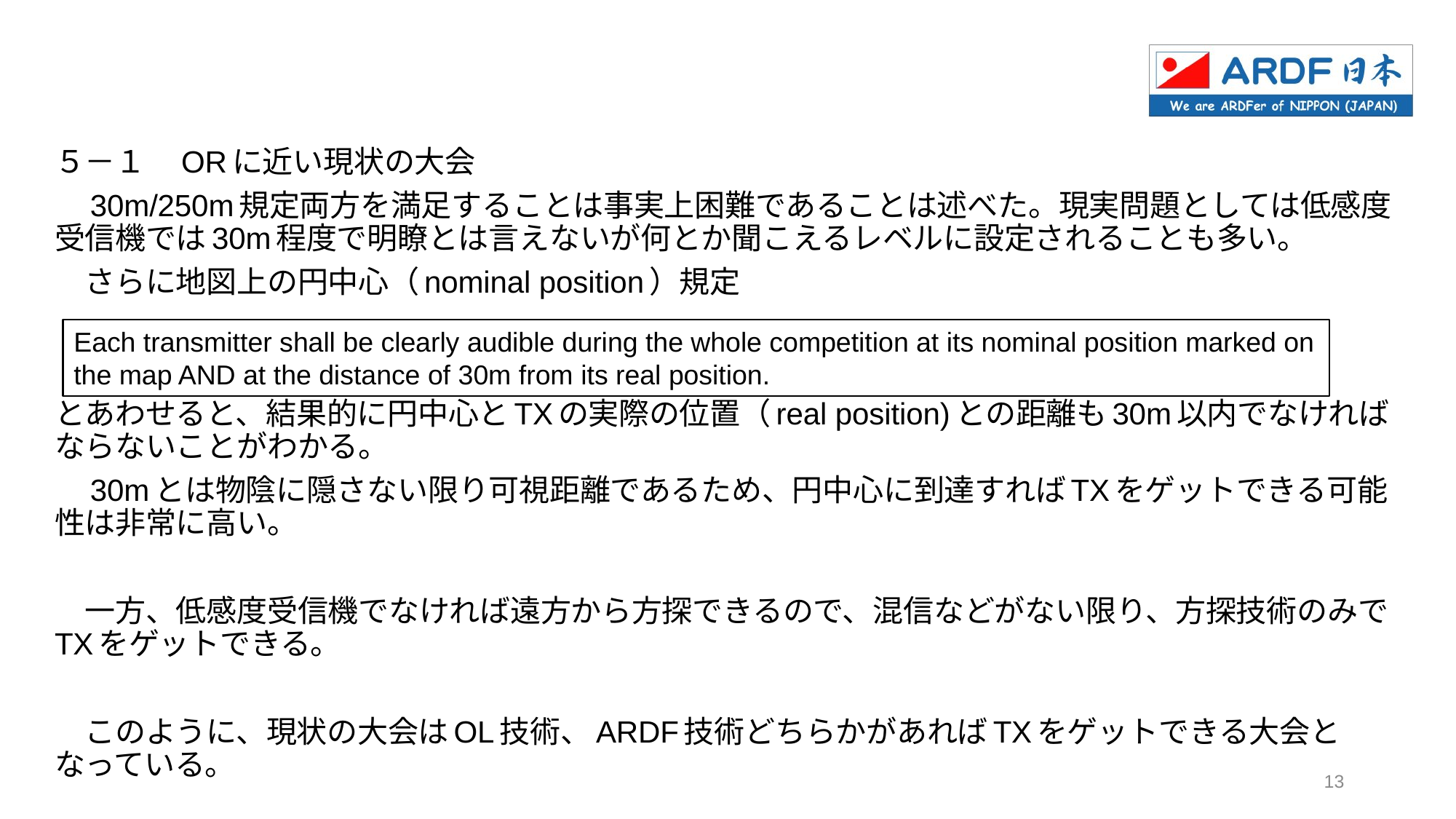

５－１　ORに近い現状の大会
　30m/250m規定両方を満足することは事実上困難であることは述べた。現実問題としては低感度受信機では30m程度で明瞭とは言えないが何とか聞こえるレベルに設定されることも多い。
　さらに地図上の円中心（nominal position）規定

とあわせると、結果的に円中心とTXの実際の位置（real position)との距離も30m以内でなければならないことがわかる。
　30mとは物陰に隠さない限り可視距離であるため、円中心に到達すればTXをゲットできる可能性は非常に高い。

　一方、低感度受信機でなければ遠方から方探できるので、混信などがない限り、方探技術のみでTXをゲットできる。

　このように、現状の大会はOL技術、ARDF技術どちらかがあればTXをゲットできる大会となっている。

Each transmitter shall be clearly audible during the whole competition at its nominal position marked on the map AND at the distance of 30m from its real position.
13